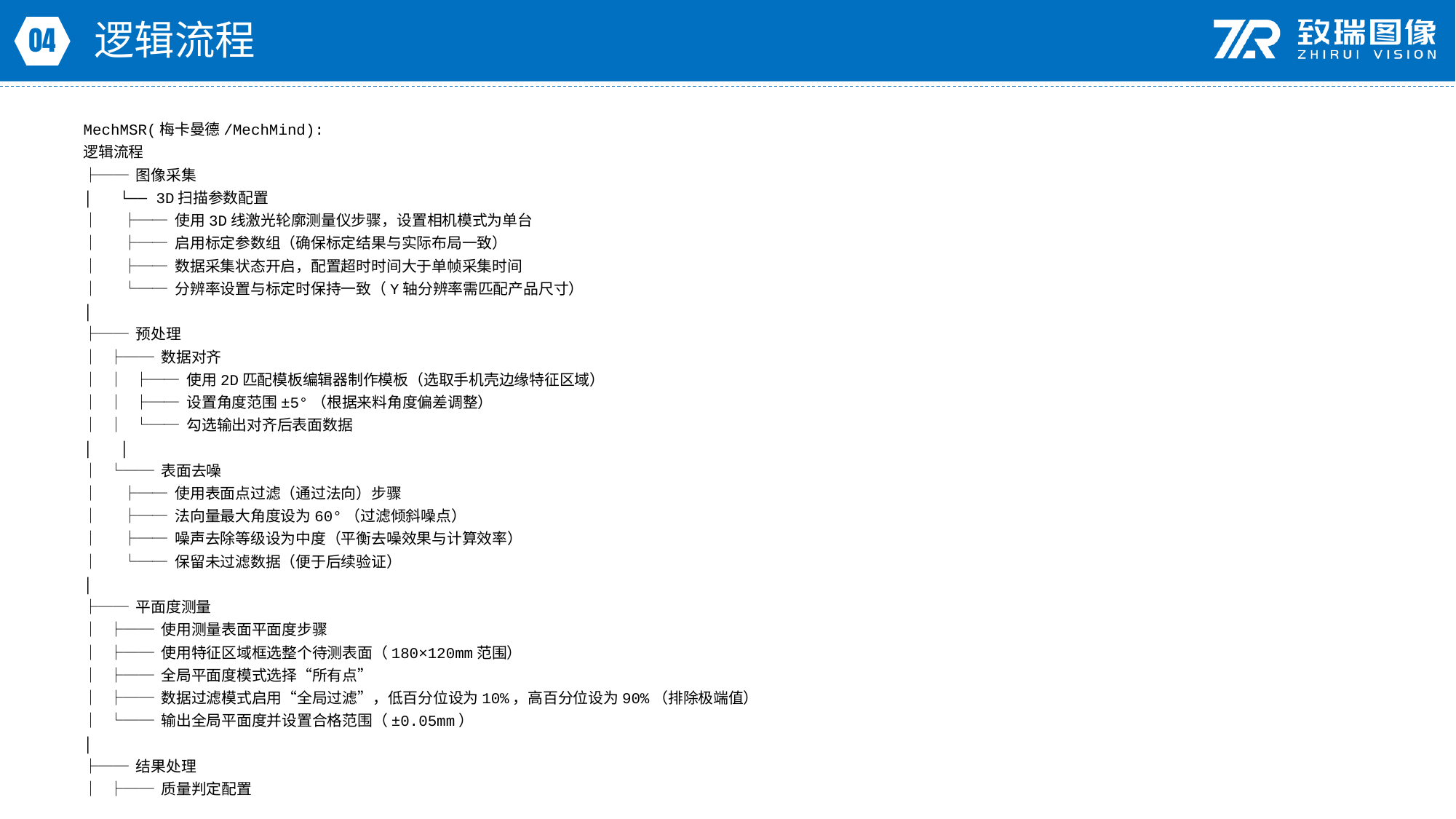

逻辑流程
04

MechMSR(梅卡曼德/MechMind):
逻辑流程
├── 图像采集
│   └── 3D扫描参数配置
│       ├── 使用3D线激光轮廓测量仪步骤，设置相机模式为单台
│       ├── 启用标定参数组（确保标定结果与实际布局一致）
│       ├── 数据采集状态开启，配置超时时间大于单帧采集时间
│       └── 分辨率设置与标定时保持一致（Y轴分辨率需匹配产品尺寸）
│
├── 预处理
│   ├── 数据对齐
│   │   ├── 使用2D匹配模板编辑器制作模板（选取手机壳边缘特征区域）
│   │   ├── 设置角度范围±5°（根据来料角度偏差调整）
│   │   └── 勾选输出对齐后表面数据
│   │
│   └── 表面去噪
│       ├── 使用表面点过滤（通过法向）步骤
│       ├── 法向量最大角度设为60°（过滤倾斜噪点）
│       ├── 噪声去除等级设为中度（平衡去噪效果与计算效率）
│       └── 保留未过滤数据（便于后续验证）
│
├── 平面度测量
│   ├── 使用测量表面平面度步骤
│   ├── 使用特征区域框选整个待测表面（180×120mm范围）
│   ├── 全局平面度模式选择“所有点”
│   ├── 数据过滤模式启用“全局过滤”，低百分位设为10%，高百分位设为90%（排除极端值）
│   └── 输出全局平面度并设置合格范围（±0.05mm）
│
├── 结果处理
│   ├── 质量判定配置